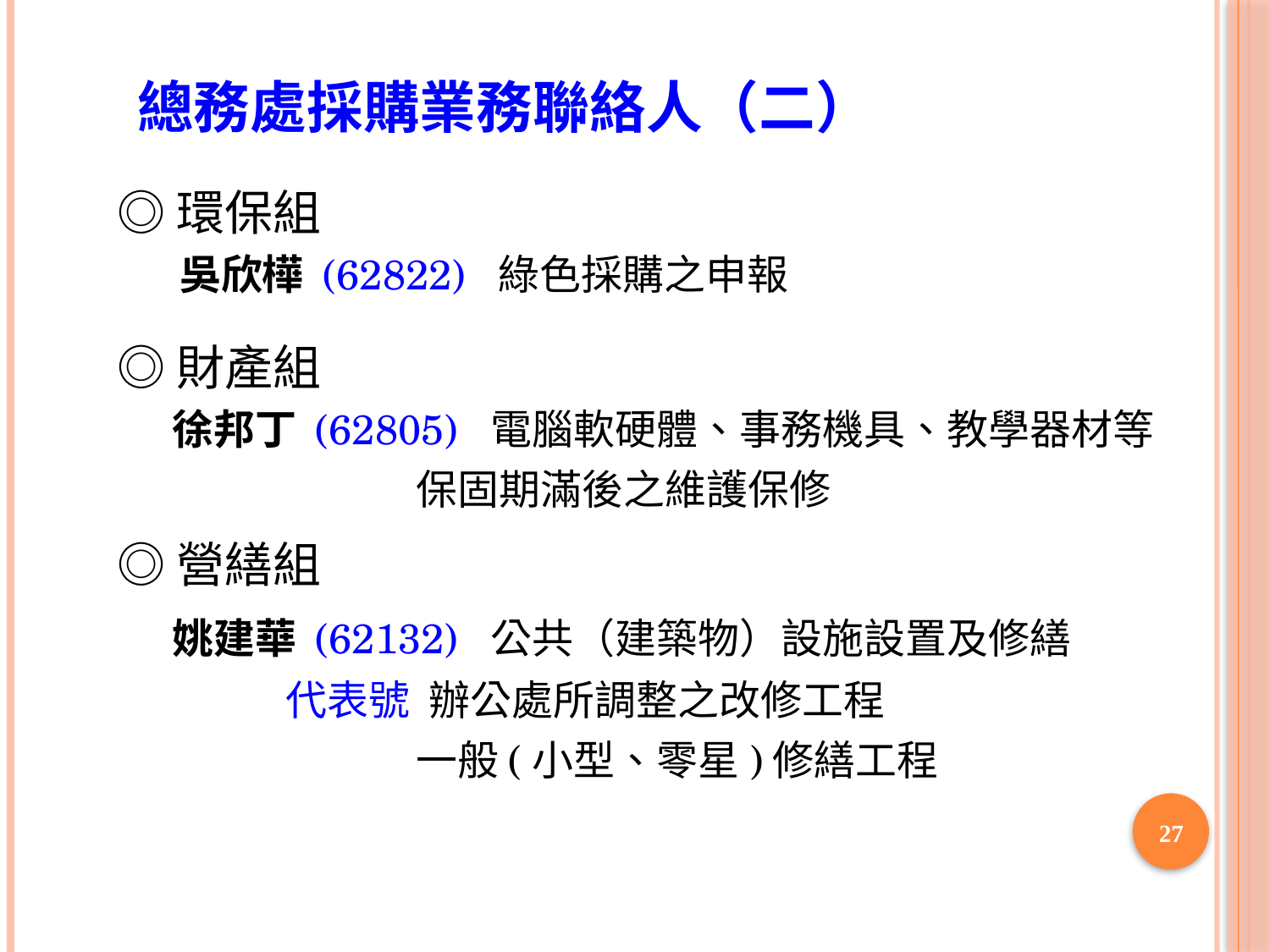

# 總務處採購業務聯絡人（二）
◎環保組
    吳欣樺 (62822)  綠色採購之申報

◎財產組
    徐邦丁 (62805)  電腦軟硬體、事務機具、教學器材等
                               保固期滿後之維護保修

◎營繕組
    姚建華 (62132)  公共（建築物）設施設置及修繕
                 代表號  辦公處所調整之改修工程
                               一般(小型、零星)修繕工程

27